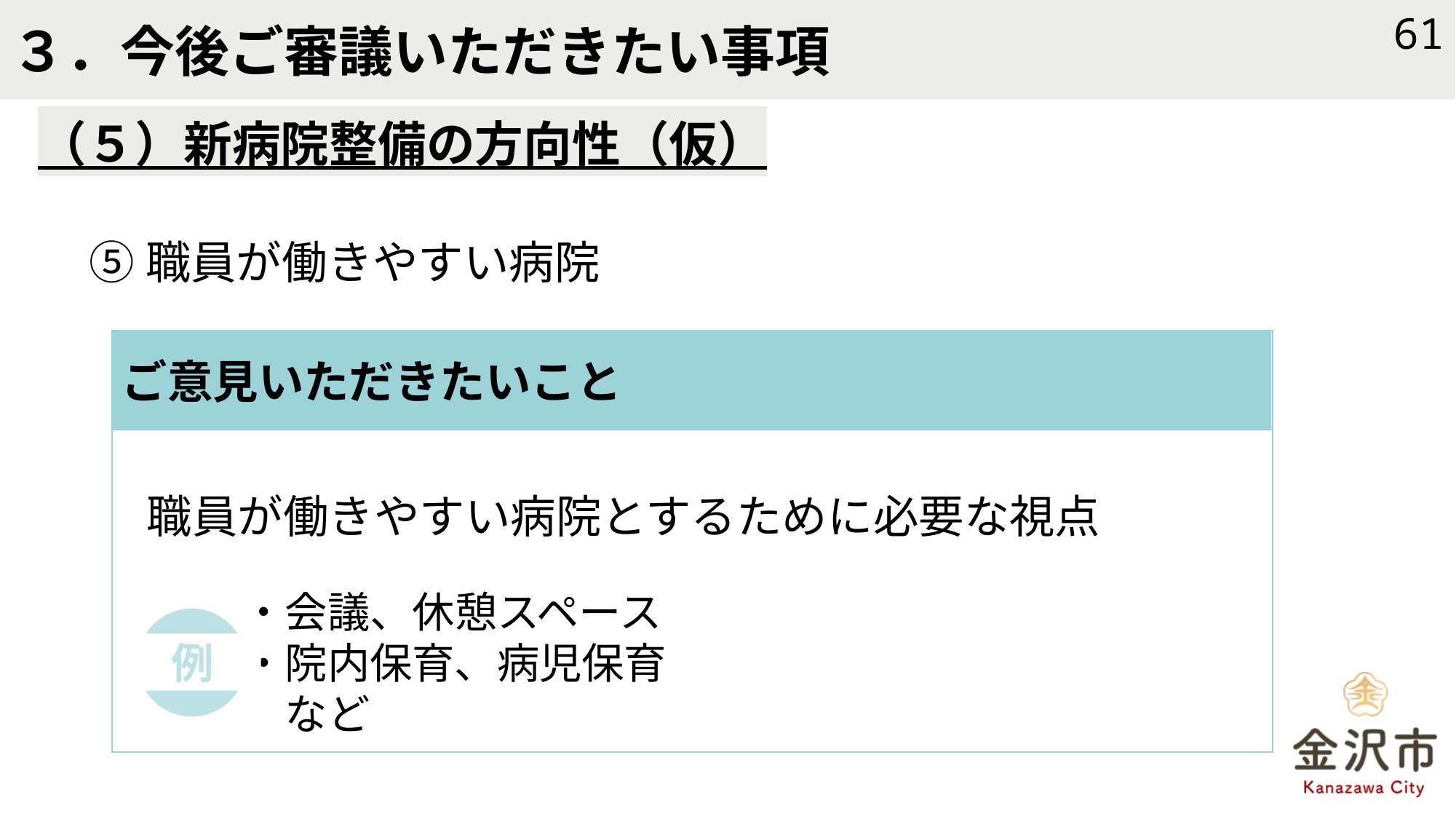

# ３．今後ご審議いただきたい事項
61
（５）新病院整備の方向性（仮）
⑤職員が働きやすい病院
ご意見いただきたいこと

職員が働きやすい病院とするために必要な視点
・会議、休憩スペース
・院内保育、病児保育
　など

例